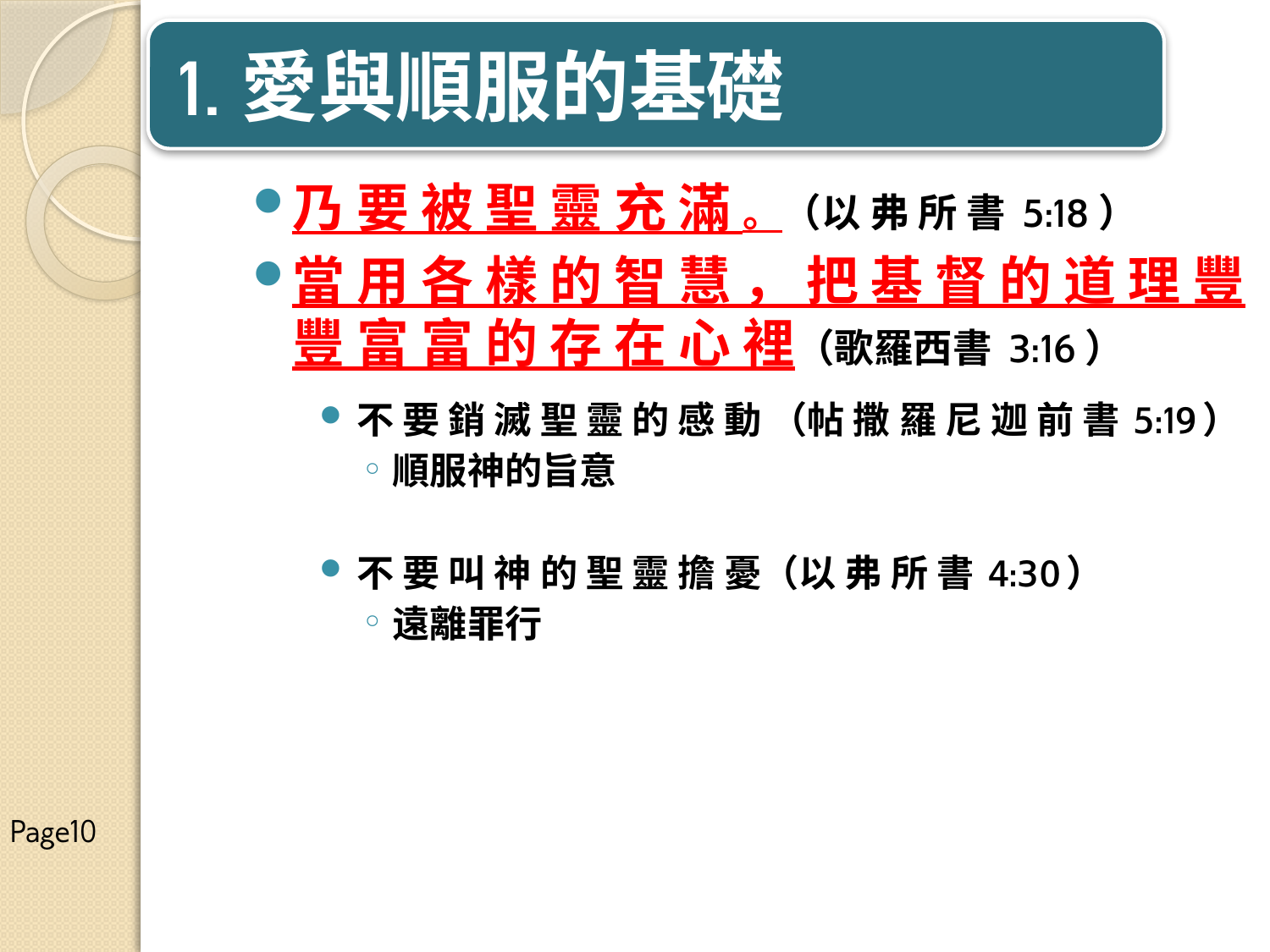

1.愛與順服的基礎
乃 要 被 聖 靈 充 滿 。（以 弗 所 書 5:18）
當 用 各 樣 的 智 慧 ， 把 基 督 的 道 理 豐 豐 富 富 的 存 在 心 裡（歌羅西書 3:16）

不 要 銷 滅 聖 靈 的 感 動 （帖 撒 羅 尼 迦 前 書 5:19）
順服神的旨意

不 要 叫 神 的 聖 靈 擔 憂（以 弗 所 書 4:30）
遠離罪行

Page10